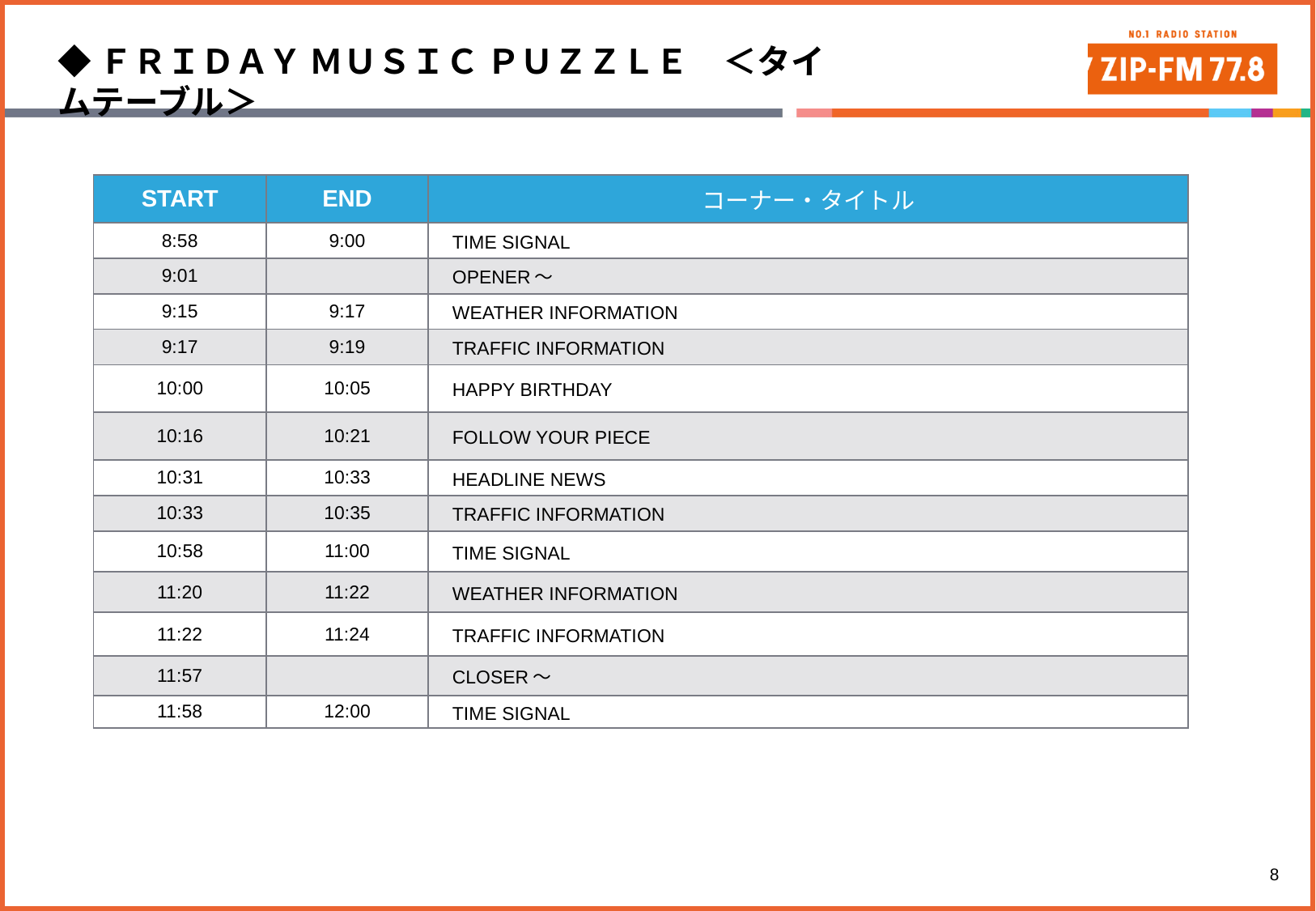

◆ＦＲＩＤＡＹ ＭＵＳＩＣ ＰＵＺＺＬＥ　＜タイムテーブル＞
| START | END | コーナー・タイトル |
| --- | --- | --- |
| 8:58 | 9:00 | TIME SIGNAL |
| 9:01 |  | OPENER〜 |
| 9:15 | 9:17 | WEATHER INFORMATION |
| 9:17 | 9:19 | TRAFFIC INFORMATION |
| 10:00 | 10:05 | HAPPY BIRTHDAY |
| 10:16 | 10:21 | FOLLOW YOUR PIECE |
| 10:31 | 10:33 | HEADLINE NEWS |
| 10:33 | 10:35 | TRAFFIC INFORMATION |
| 10:58 | 11:00 | TIME SIGNAL |
| 11:20 | 11:22 | WEATHER INFORMATION |
| 11:22 | 11:24 | TRAFFIC INFORMATION |
| 11:57 |  | CLOSER〜 |
| 11:58 | 12:00 | TIME SIGNAL |